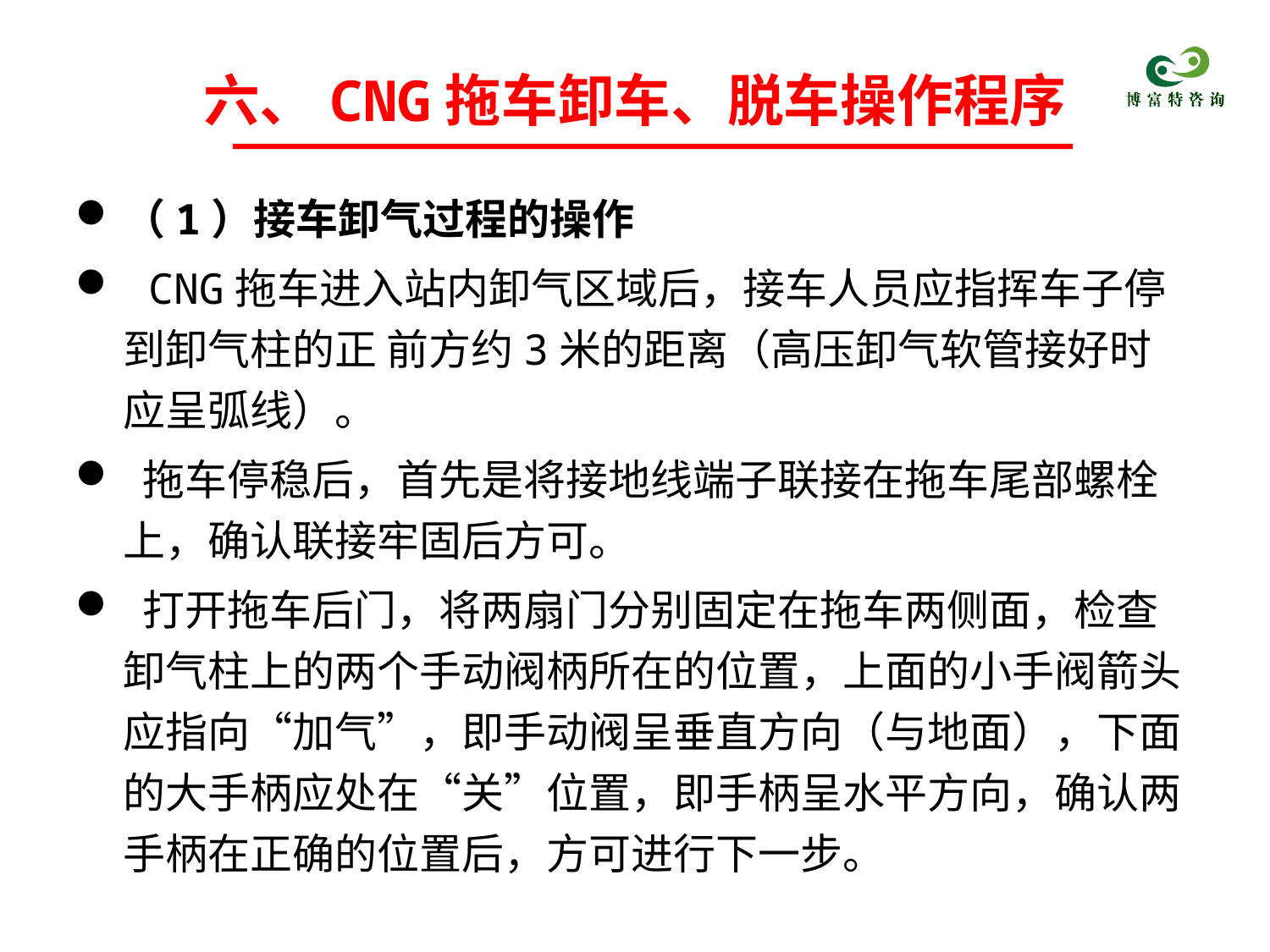

# 六、CNG拖车卸车、脱车操作程序

（1）接车卸气过程的操作
 CNG拖车进入站内卸气区域后，接车人员应指挥车子停到卸气柱的正 前方约3米的距离（高压卸气软管接好时应呈弧线）。
 拖车停稳后，首先是将接地线端子联接在拖车尾部螺栓上，确认联接牢固后方可。
 打开拖车后门，将两扇门分别固定在拖车两侧面，检查卸气柱上的两个手动阀柄所在的位置，上面的小手阀箭头应指向“加气”，即手动阀呈垂直方向（与地面），下面的大手柄应处在“关”位置，即手柄呈水平方向，确认两手柄在正确的位置后，方可进行下一步。